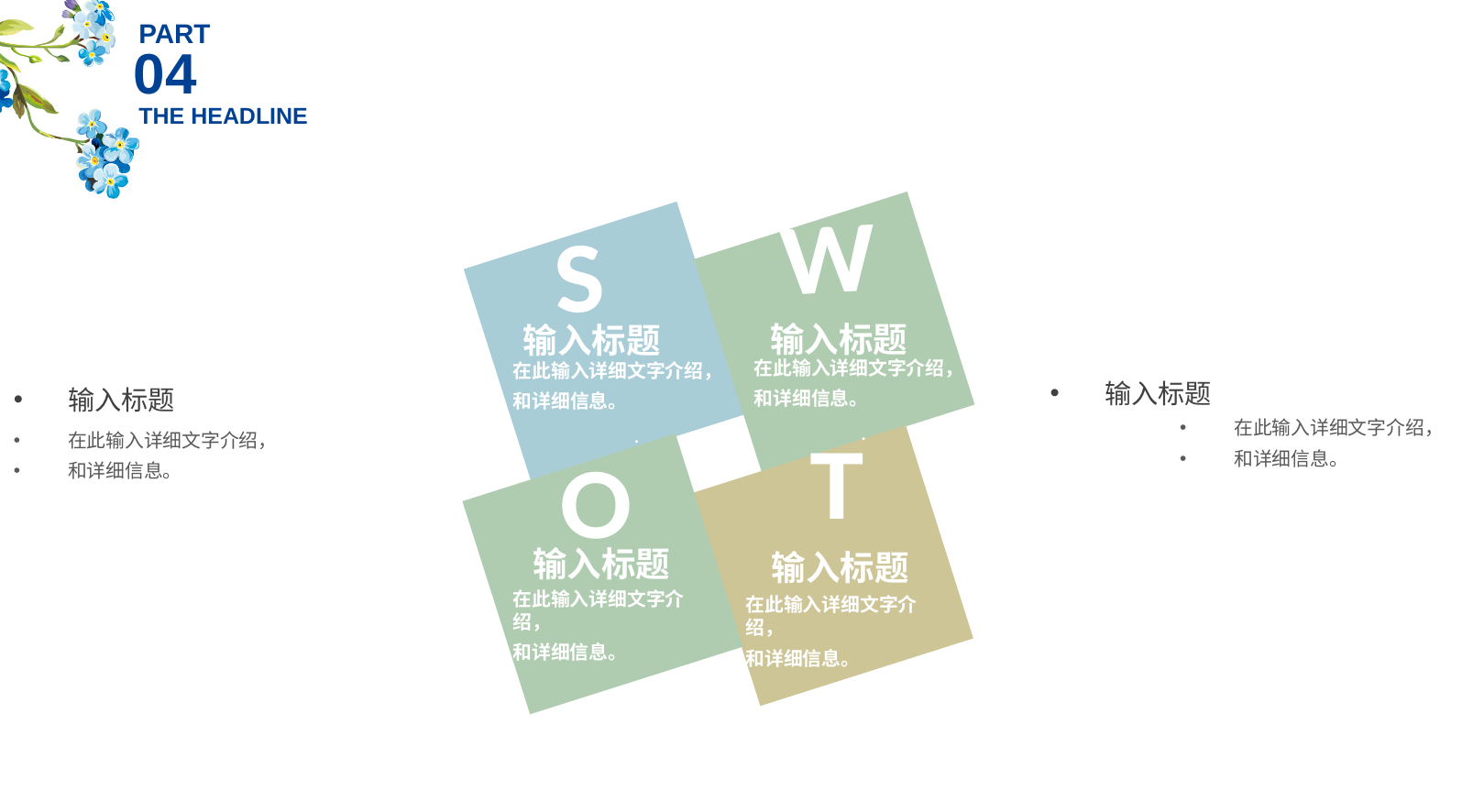

PART
04
THE HEADLINE
W

S

输入标题
输入标题
在此输入详细文字介绍，
和详细信息。
.
在此输入详细文字介绍，
和详细信息。
.
输入标题
输入标题
在此输入详细文字介绍，
和详细信息。
在此输入详细文字介绍，
和详细信息。
T
O

输入标题
输入标题
在此输入详细文字介绍，
和详细信息。
.
在此输入详细文字介绍，
和详细信息。
.